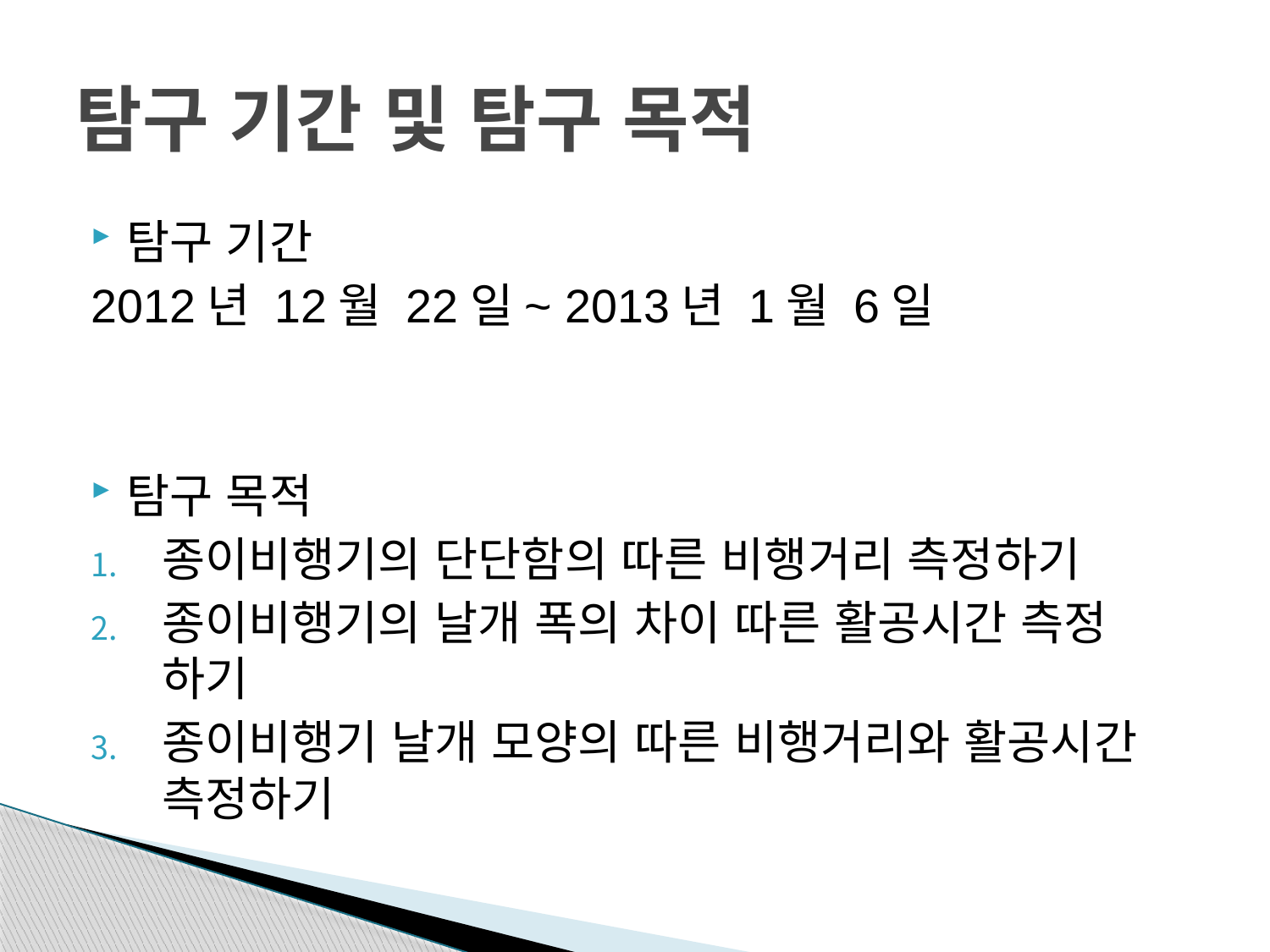

# 탐구 기간 및 탐구 목적
탐구 기간
2012년 12월 22일~ 2013년 1월 6일

탐구 목적
종이비행기의 단단함의 따른 비행거리 측정하기
종이비행기의 날개 폭의 차이 따른 활공시간 측정 하기
종이비행기 날개 모양의 따른 비행거리와 활공시간 측정하기